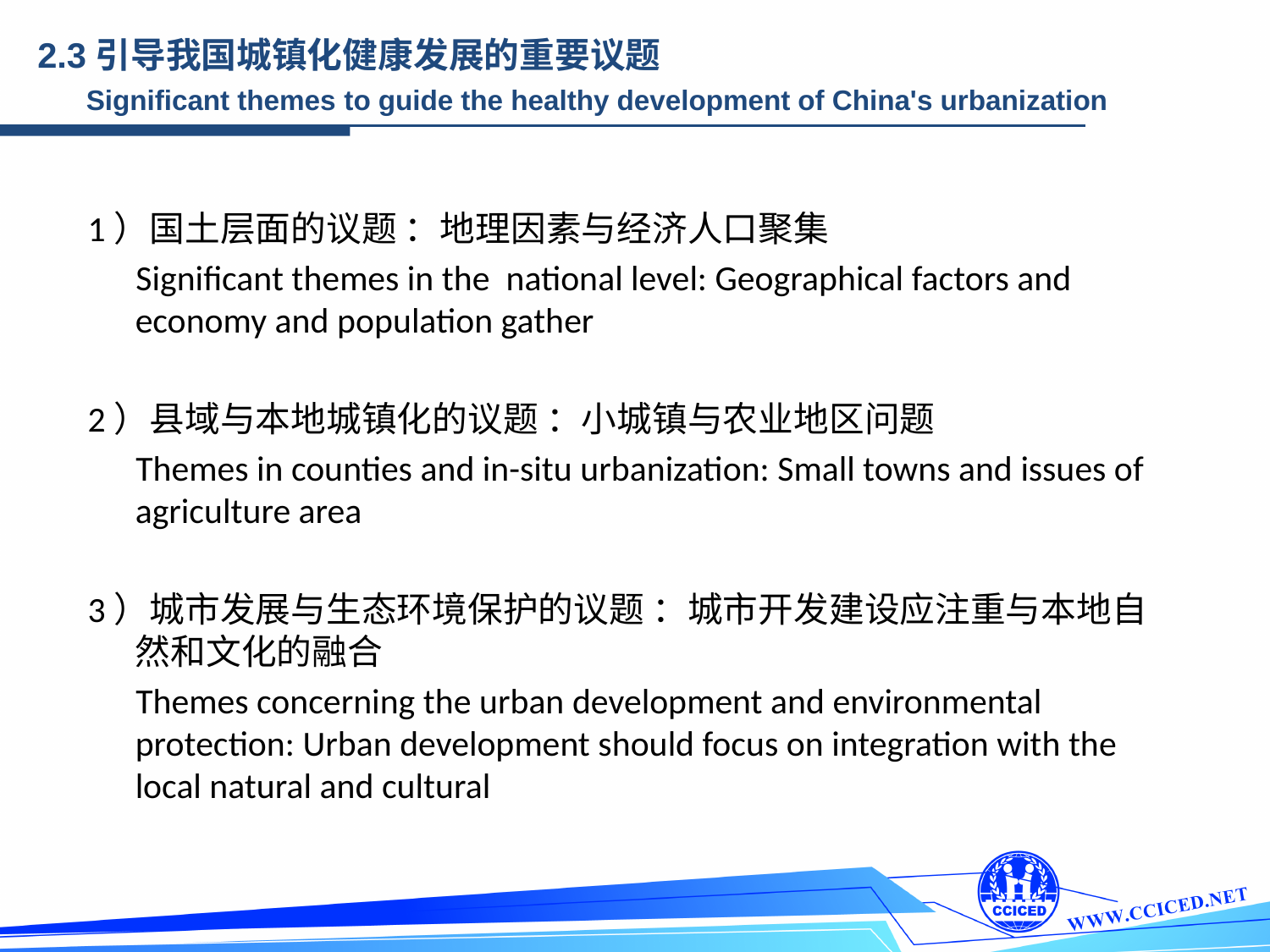

2.3引导我国城镇化健康发展的重要议题
     Significant themes to guide the healthy development of China's urbanization

1）国土层面的议题 ：地理因素与经济人口聚集
      Significant themes in the  national level: Geographical factors and  economy and population gather

2）县域与本地城镇化的议题 ：小城镇与农业地区问题
      Themes in counties and in-situ urbanization: Small towns and issues of agriculture area

3）城市发展与生态环境保护的议题 ：城市开发建设应注重与本地自然和文化的融合
      Themes concerning the urban development and environmental protection: Urban development should focus on integration with the local natural and cultural